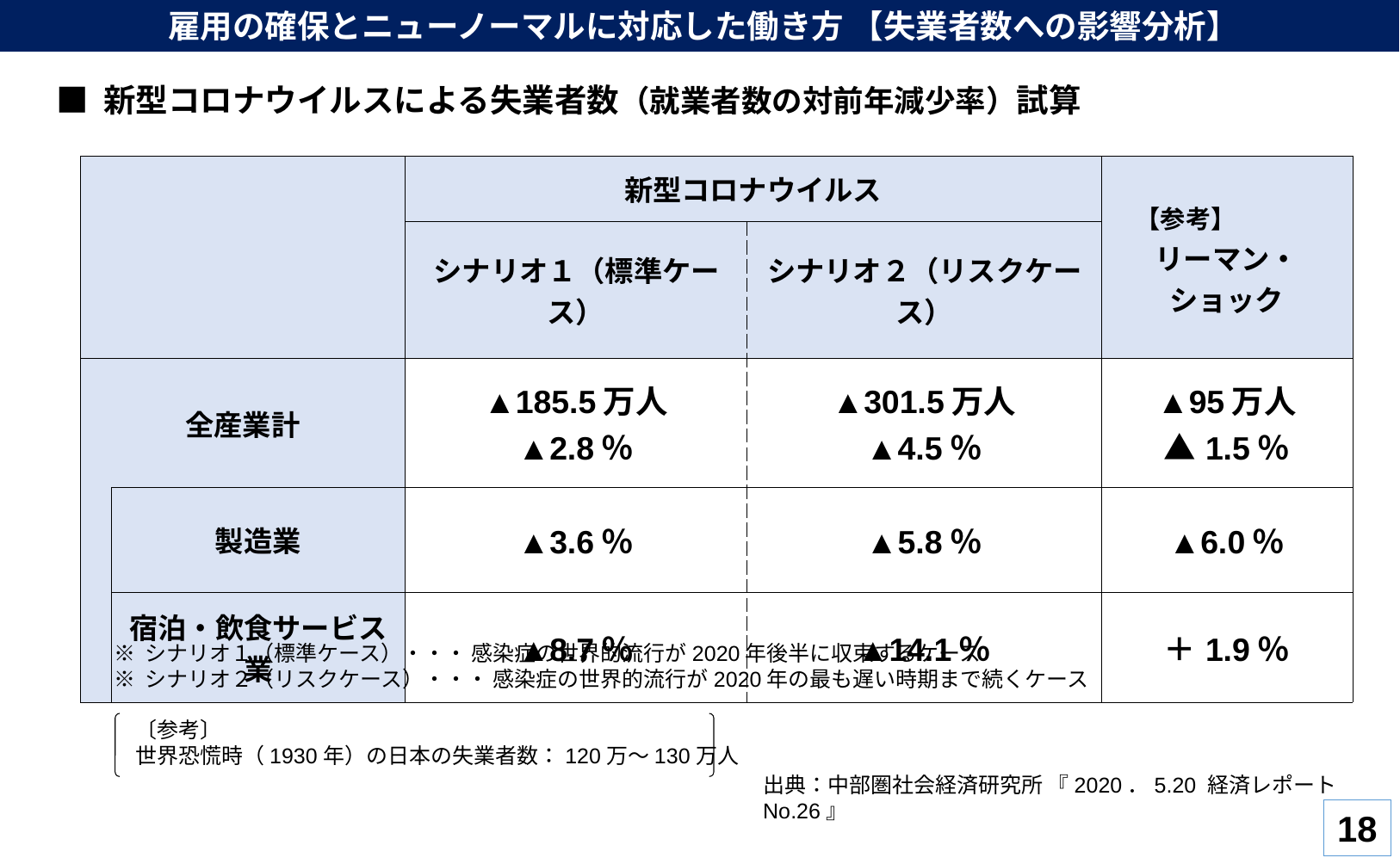

雇用の確保とニューノーマルに対応した働き方 【失業者数への影響分析】
■ 新型コロナウイルスによる失業者数（就業者数の対前年減少率）試算
|  |  | 新型コロナウイルス |  | 【参考】 リーマン・ショック |
| --- | --- | --- | --- | --- |
|  |  | シナリオ１（標準ケース） | シナリオ２（リスクケース） |  |
| 全産業計 |  | ▲185.5万人 ▲2.8％ | ▲301.5万人 ▲4.5％ | ▲95万人▲1.5％ |
|  | 製造業 | ▲3.6％ | ▲5.8％ | ▲6.0％ |
|  | 宿泊・飲食サービス業 | ▲8.7％ | ▲14.1％ | ＋1.9％ |
※ シナリオ１（標準ケース）・・・ 感染症の世界的流行が2020年後半に収束するケース
※ シナリオ２（リスクケース）・・・ 感染症の世界的流行が2020年の最も遅い時期まで続くケース

　〔参考〕
　世界恐慌時（1930年）の日本の失業者数：120万～130万人

出典：中部圏社会経済研究所 『2020．5.20 経済レポート No.26』
18